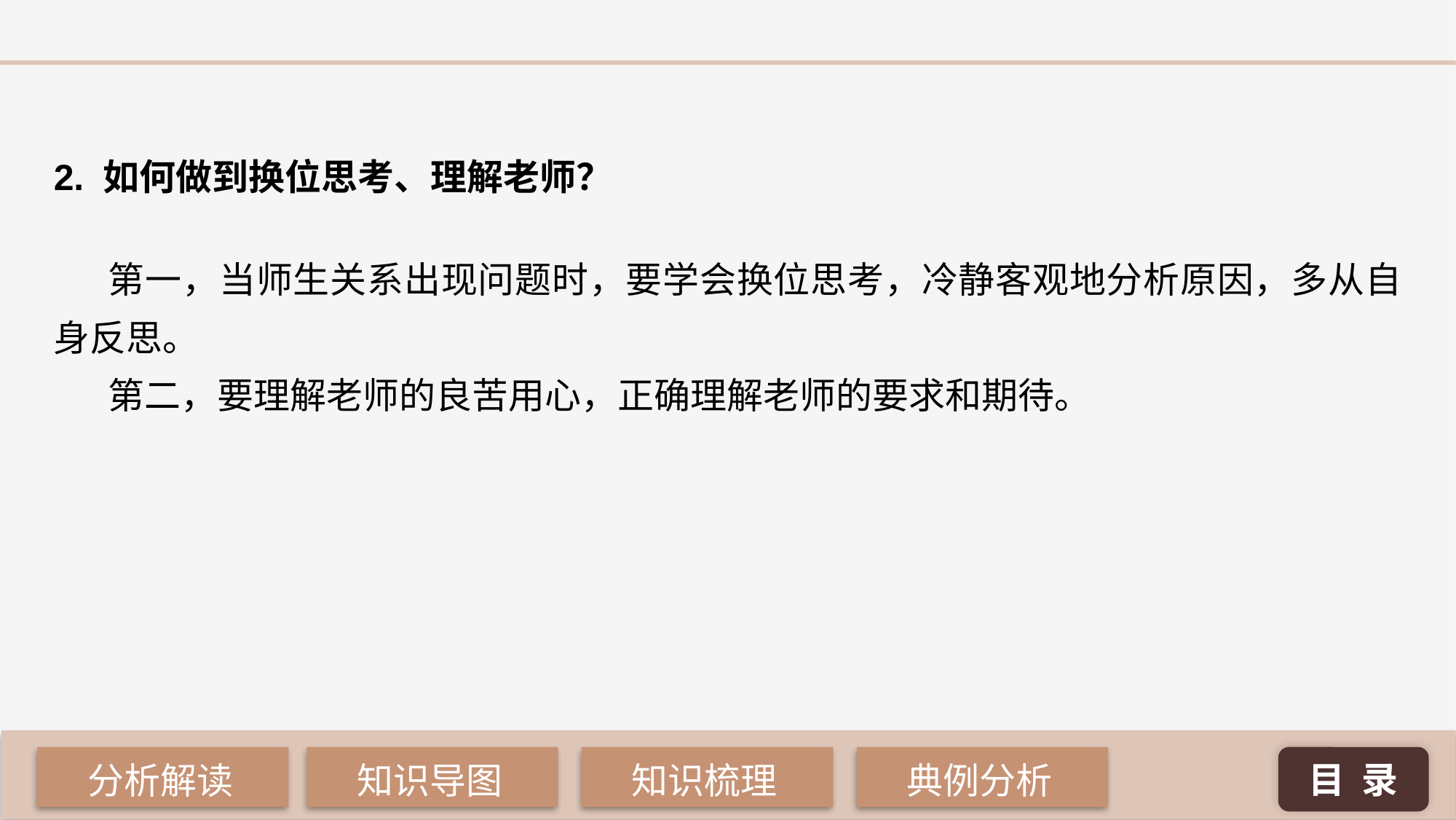

2. 如何做到换位思考、理解老师？
第一，当师生关系出现问题时，要学会换位思考，冷静客观地分析原因，多从自身反思。
第二，要理解老师的良苦用心，正确理解老师的要求和期待。